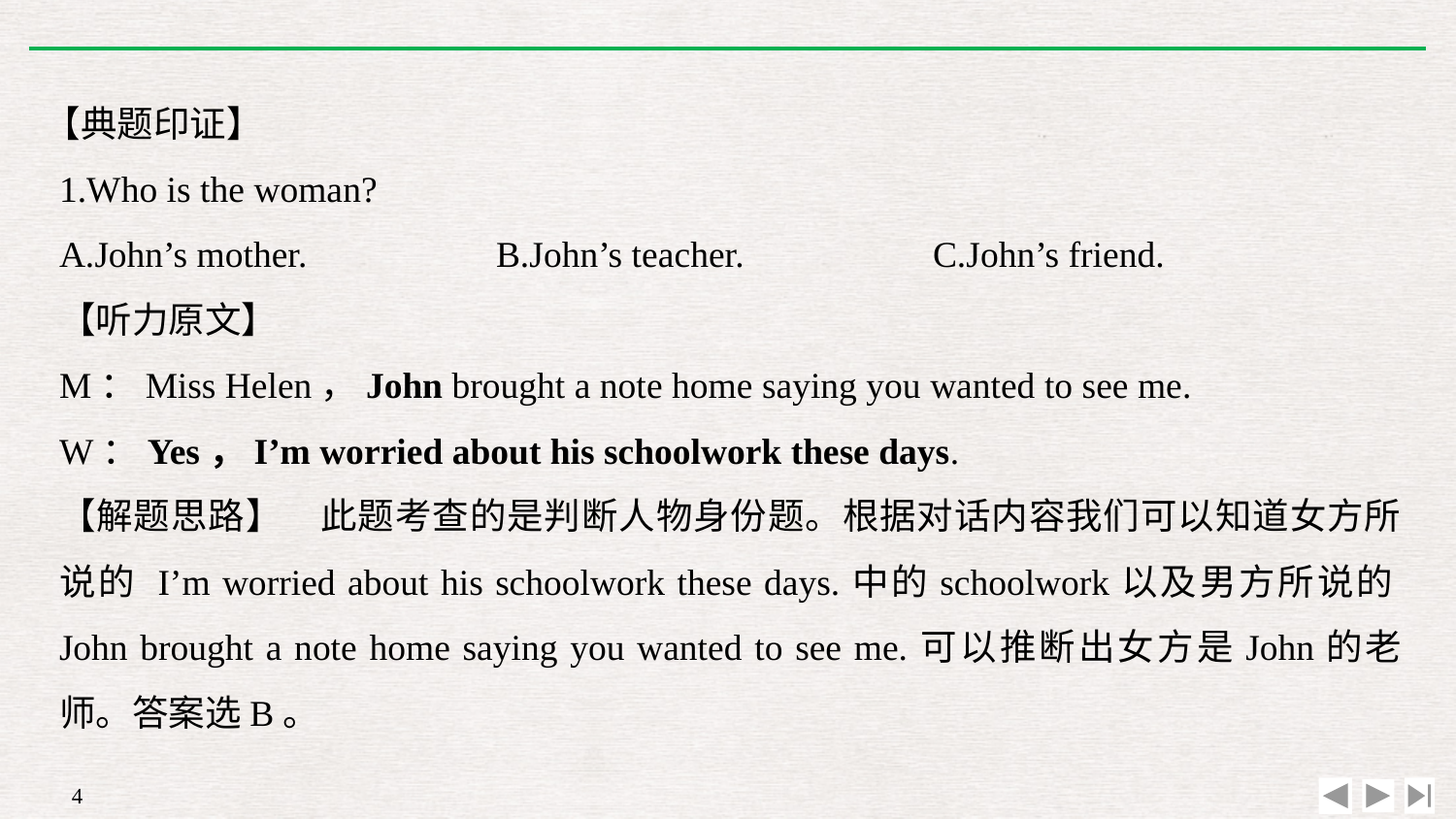

【典题印证】
1.Who is the woman?
A.John’s mother.		B.John’s teacher.		C.John’s friend.
【听力原文】
M：Miss Helen，John brought a note home saying you wanted to see me.
W：Yes，I’m worried about his schoolwork these days.
【解题思路】　此题考查的是判断人物身份题。根据对话内容我们可以知道女方所说的 I’m worried about his schoolwork these days.中的schoolwork以及男方所说的John brought a note home saying you wanted to see me.可以推断出女方是John的老师。答案选B。